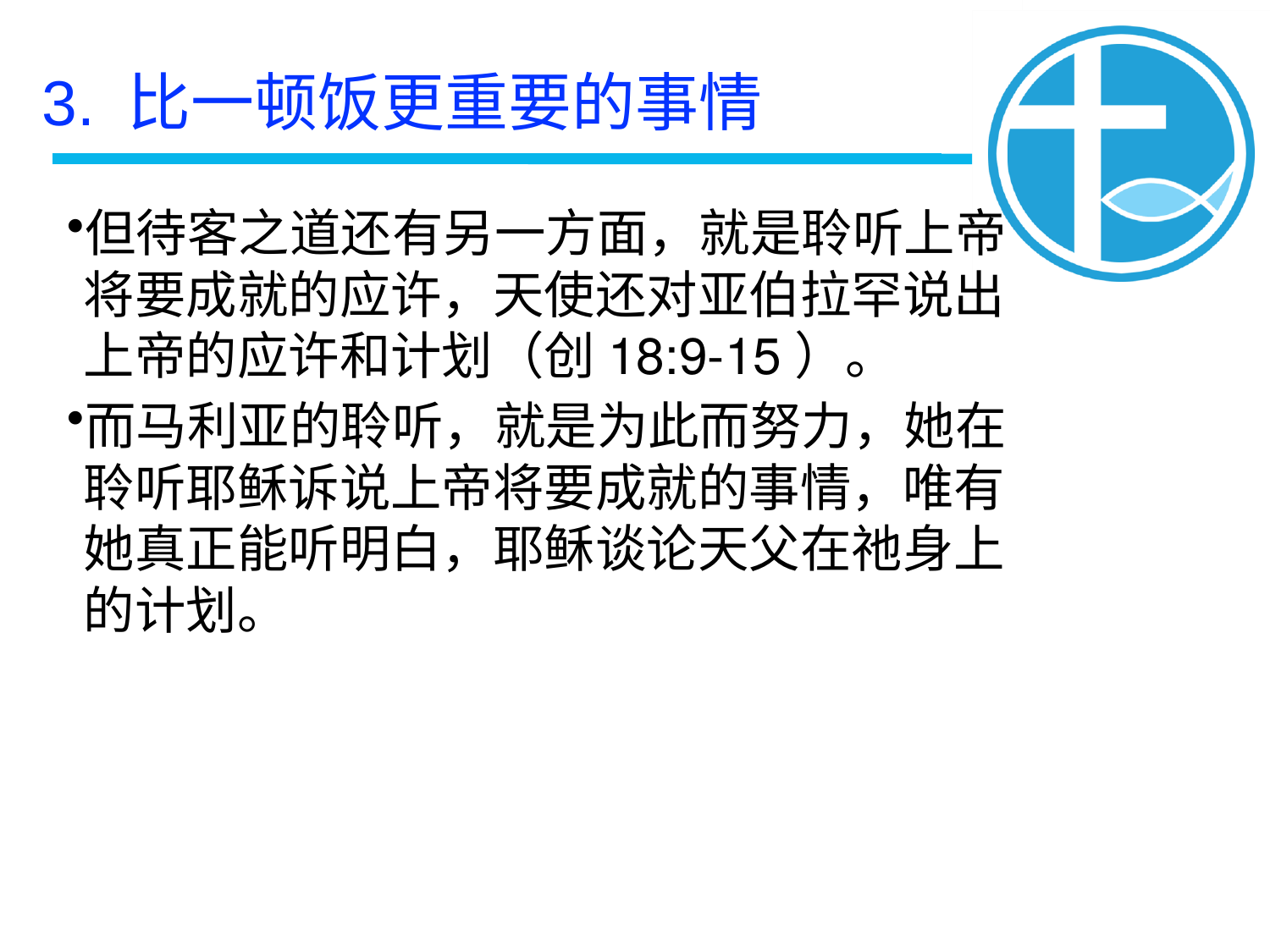

3. 比一顿饭更重要的事情
但待客之道还有另一方面，就是聆听上帝将要成就的应许，天使还对亚伯拉罕说出上帝的应许和计划（创18:9-15）。
而马利亚的聆听，就是为此而努力，她在聆听耶稣诉说上帝将要成就的事情，唯有她真正能听明白，耶稣谈论天父在祂身上的计划。